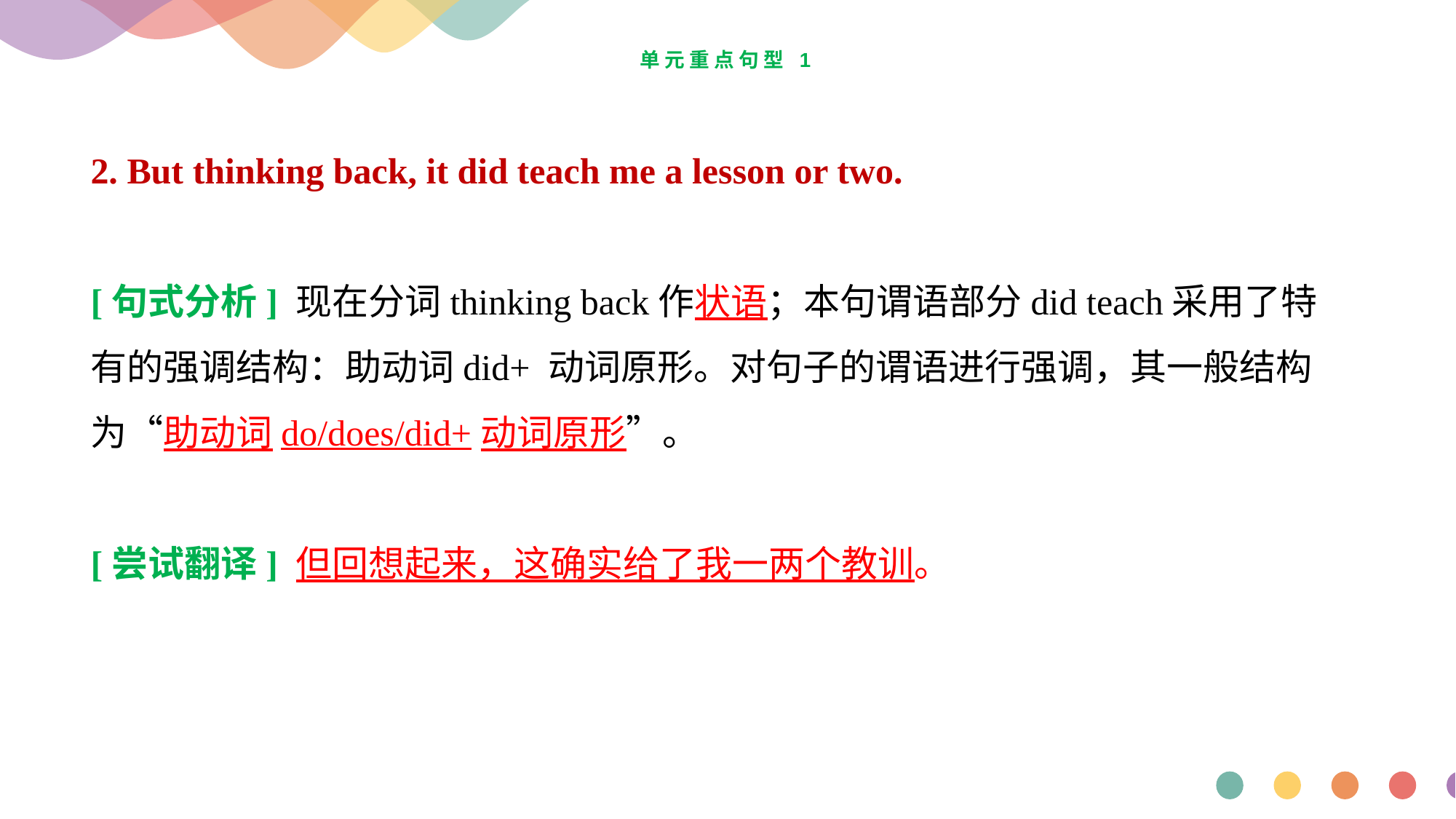

# 单元重点句型 1
2. But thinking back, it did teach me a lesson or two.

[句式分析] 现在分词thinking back作状语；本句谓语部分did teach采用了特有的强调结构：助动词did+ 动词原形。对句子的谓语进行强调，其一般结构为“助动词do/does/did+动词原形”。

[尝试翻译] 但回想起来，这确实给了我一两个教训。